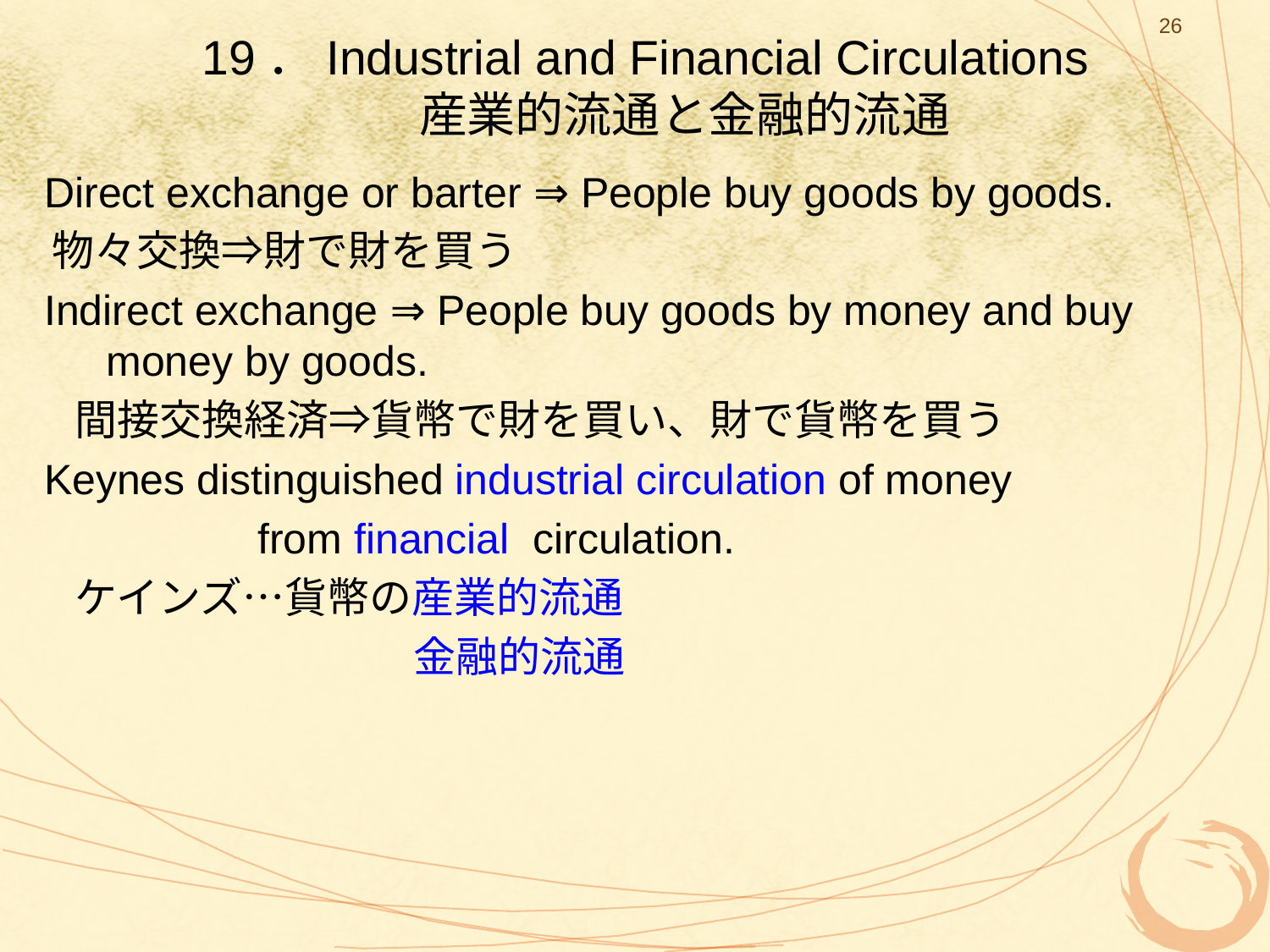

26
# 19．Industrial and Financial Circulations 産業的流通と金融的流通
 Direct exchange or barter ⇒ People buy goods by goods.
 物々交換⇒財で財を買う
 Indirect exchange ⇒ People buy goods by money and buy money by goods.
　間接交換経済⇒貨幣で財を買い、財で貨幣を買う
 Keynes distinguished industrial circulation of money
                   from financial  circulation.
　ケインズ…貨幣の産業的流通
　　　　　　　　　金融的流通